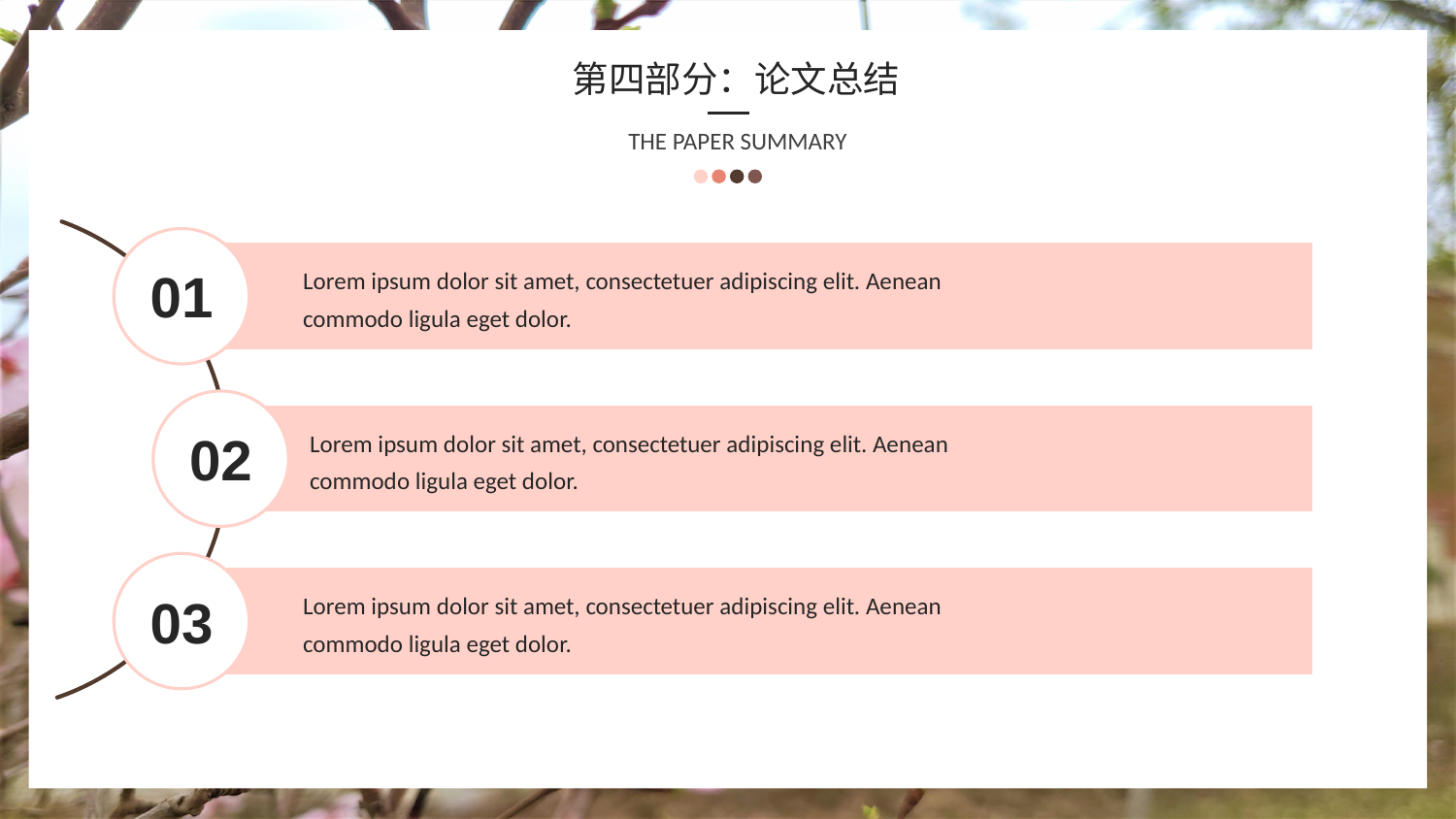

第四部分：论文总结
THE PAPER SUMMARY

Lorem ipsum dolor sit amet, consectetuer adipiscing elit. Aenean commodo ligula eget dolor.
01

Lorem ipsum dolor sit amet, consectetuer adipiscing elit. Aenean commodo ligula eget dolor.
02

Lorem ipsum dolor sit amet, consectetuer adipiscing elit. Aenean commodo ligula eget dolor.
03